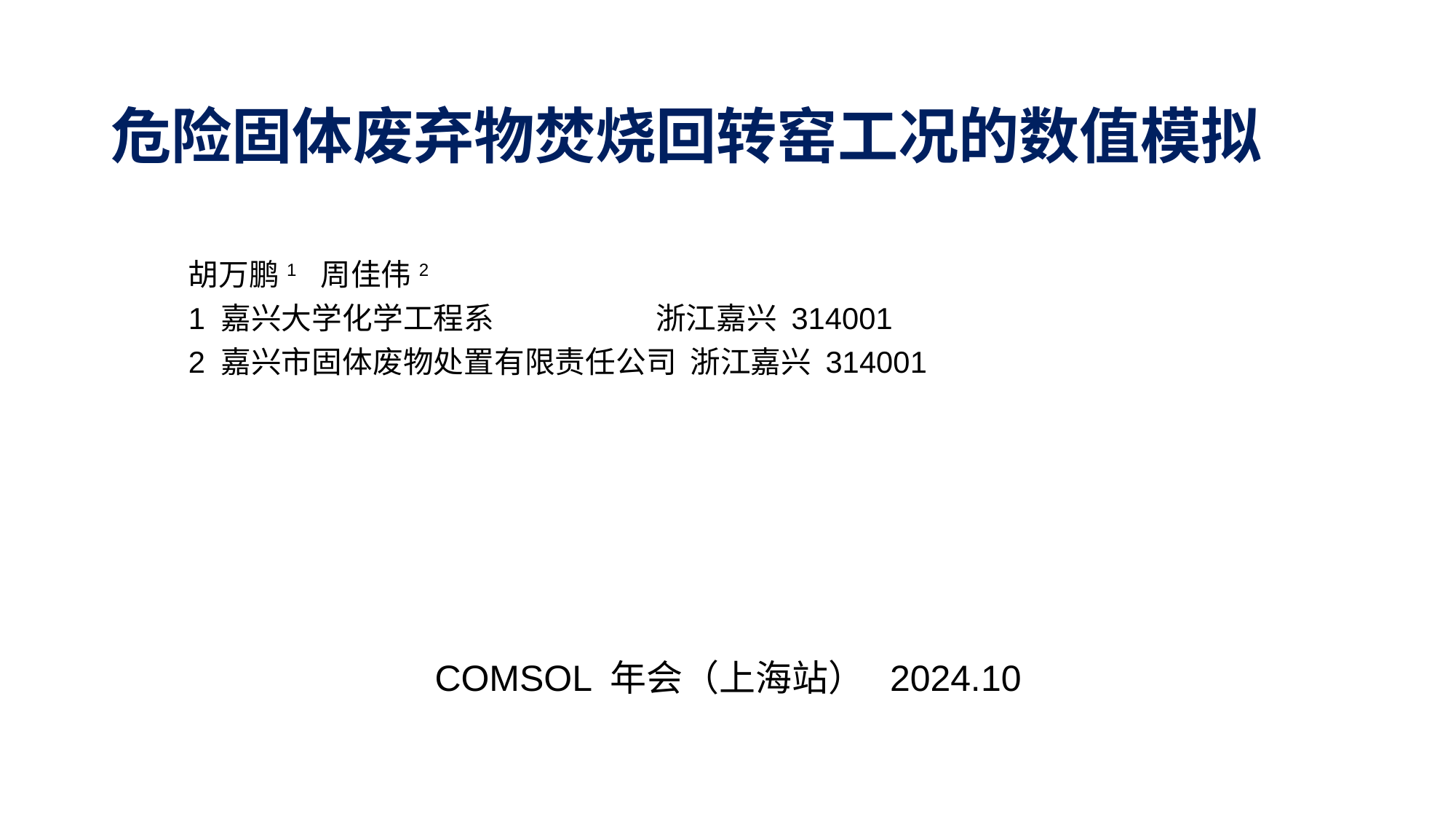

# 危险固体废弃物焚烧回转窑工况的数值模拟
胡万鹏1  周佳伟2
1 嘉兴大学化学工程系                        浙江嘉兴 314001
2 嘉兴市固体废物处置有限责任公司  浙江嘉兴 314001
COMSOL 年会（上海站）  2024.10